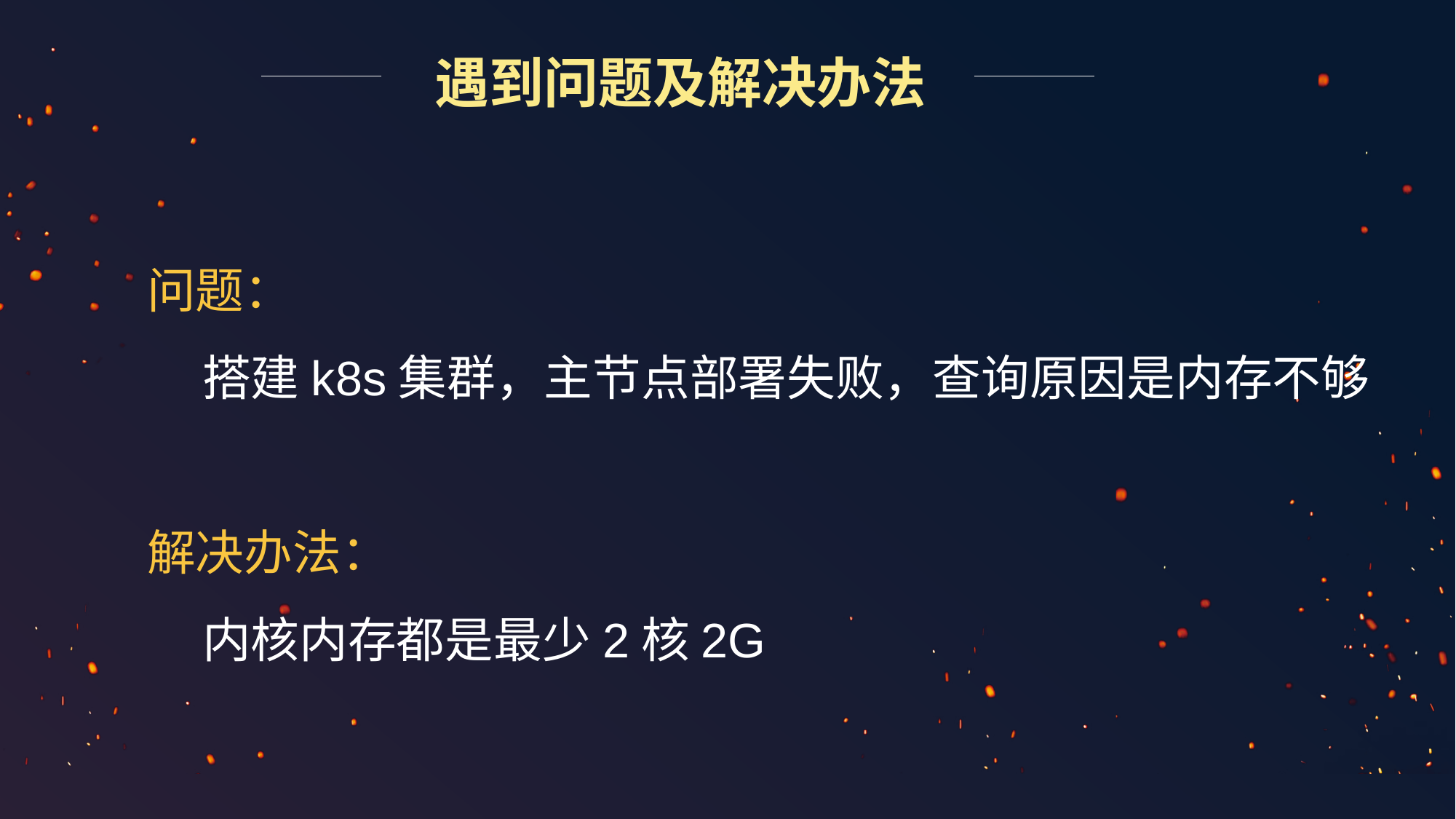

遇到问题及解决办法
问题：
    搭建k8s集群，主节点部署失败，查询原因是内存不够

解决办法：
    内核内存都是最少2核2G